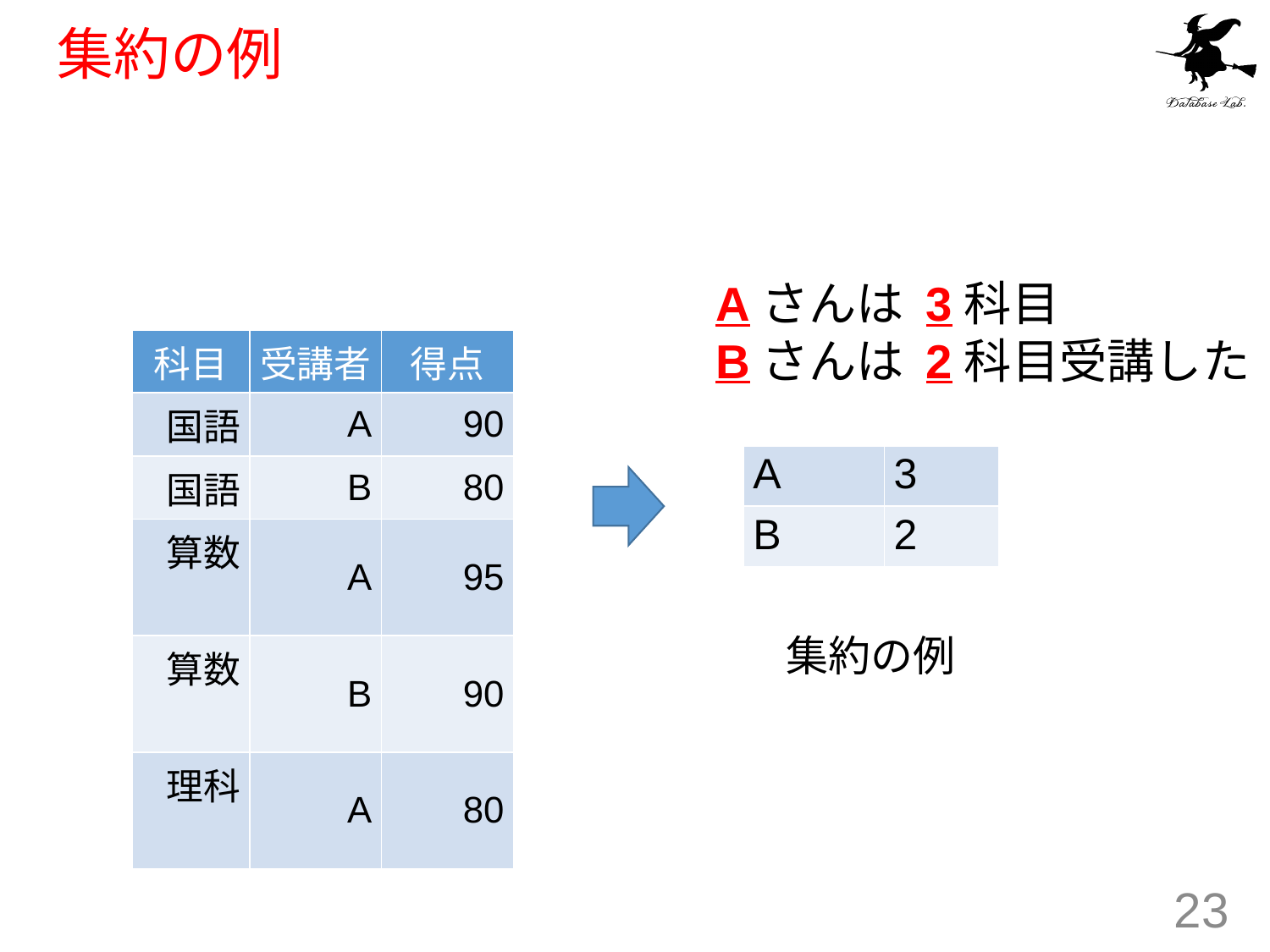

# 集約の例
Aさんは 3科目
Bさんは 2科目受講した
| 科目 | 受講者 | 得点 |
| --- | --- | --- |
| 国語 | A | 90 |
| 国語 | B | 80 |
| 算数 | A | 95 |
| 算数 | B | 90 |
| 理科 | A | 80 |
| A | 3 |
| --- | --- |
| B | 2 |

集約の例
元データ
23